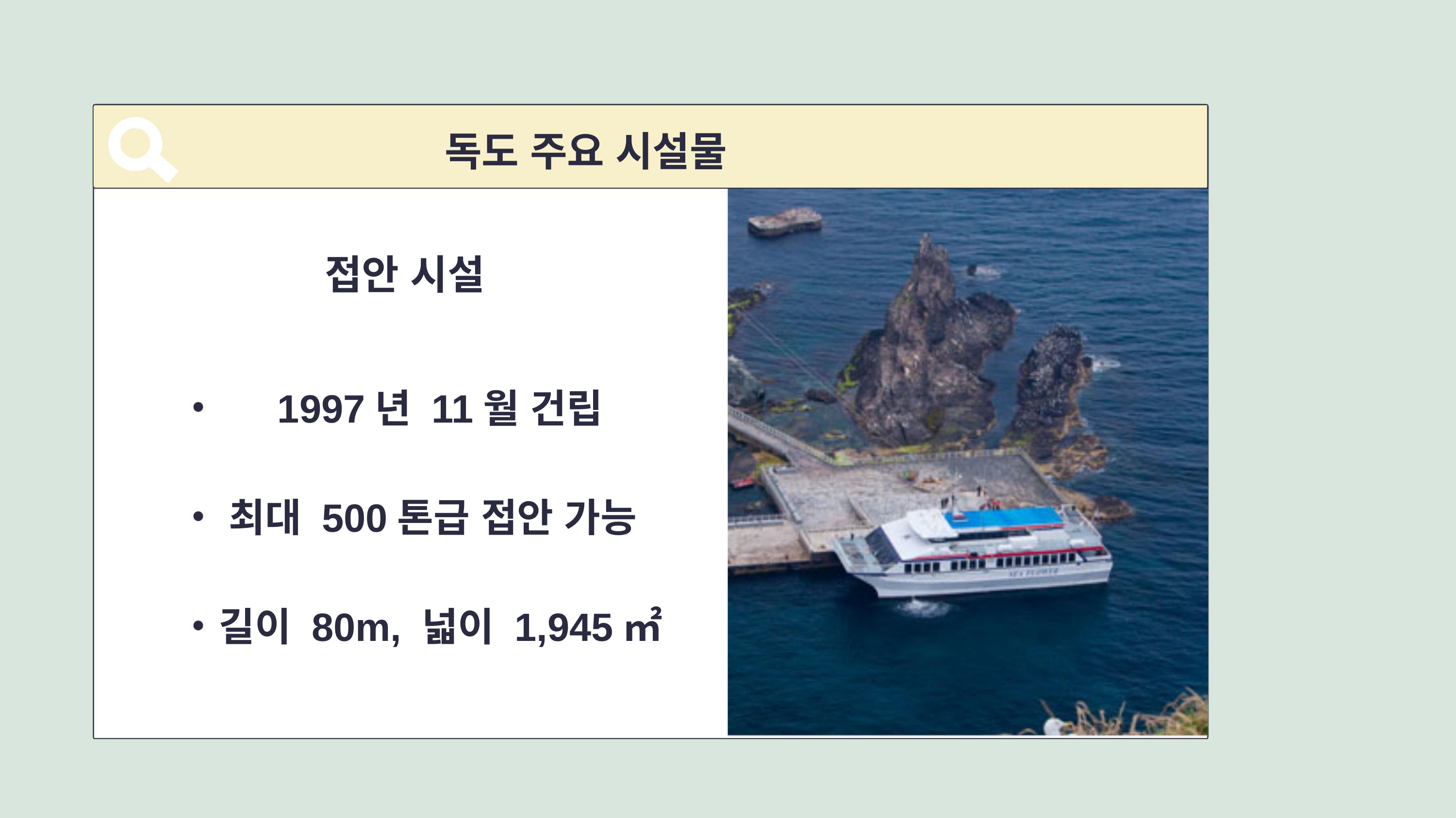

독도 주요 시설물
접안 시설
1997년 11월 건립
최대 500톤급 접안 가능
길이 80m, 넓이 1,945㎡